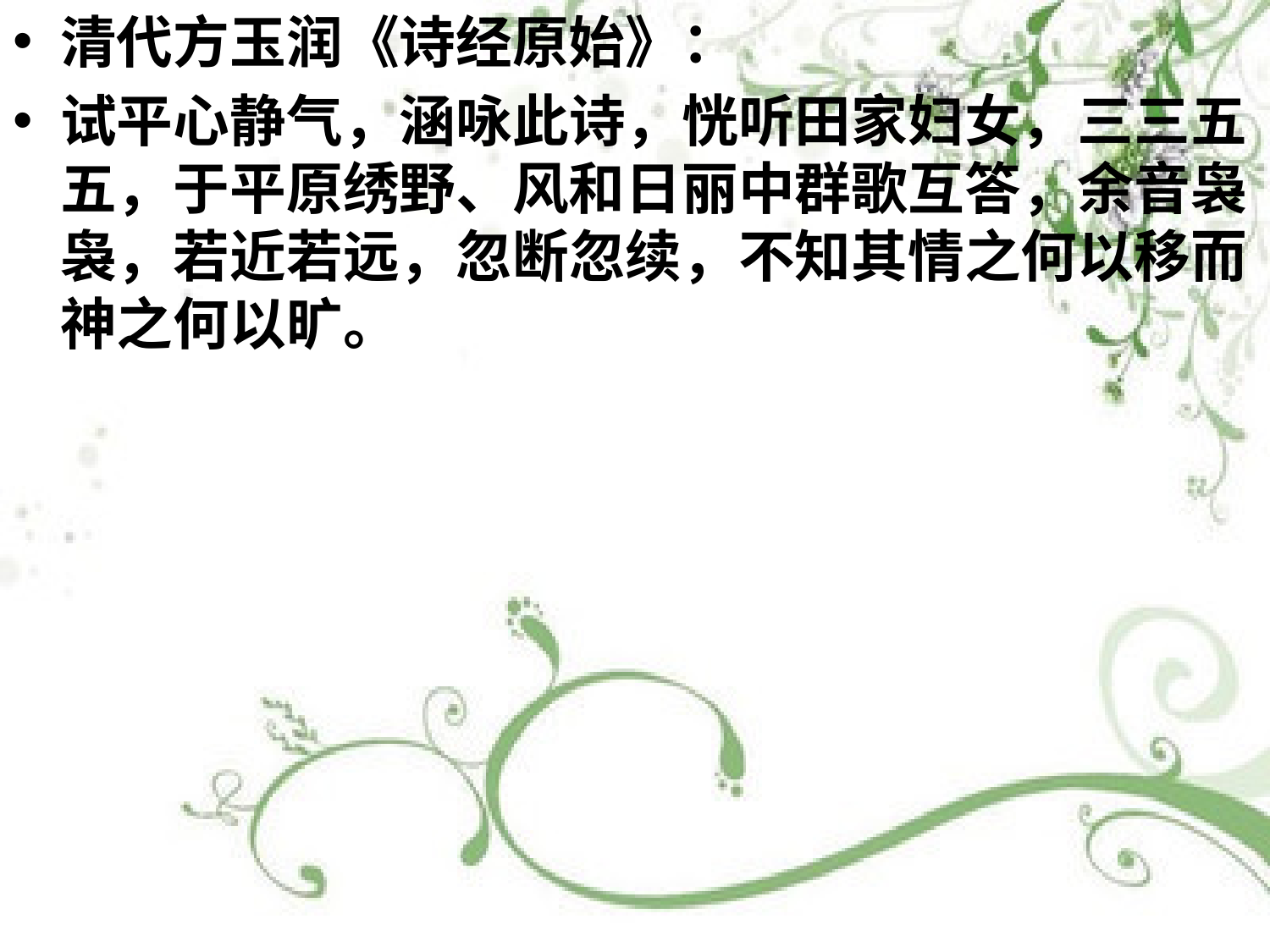

清代方玉润《诗经原始》：
试平心静气，涵咏此诗，恍听田家妇女，三三五五，于平原绣野、风和日丽中群歌互答，余音袅袅，若近若远，忽断忽续，不知其情之何以移而神之何以旷。